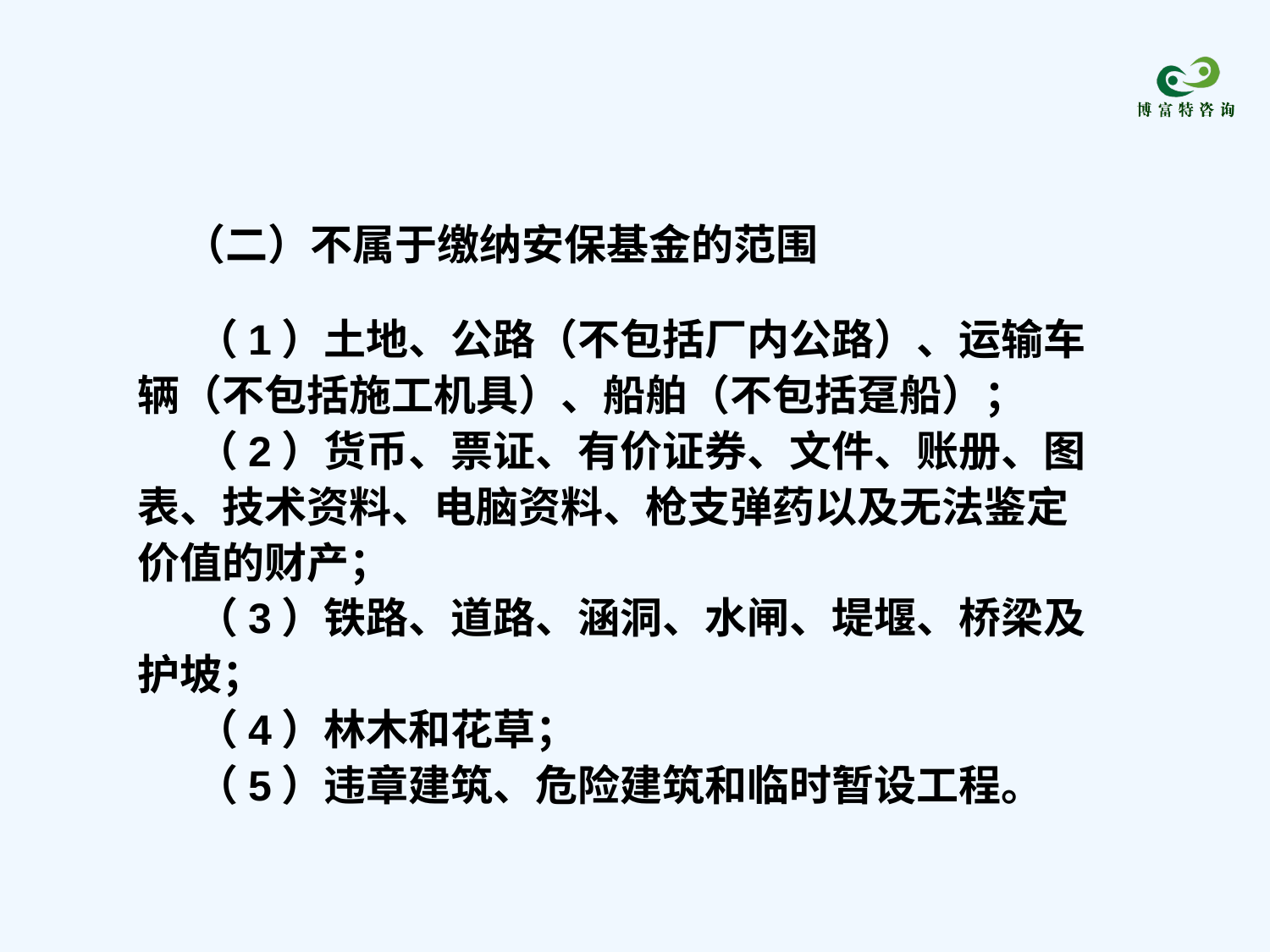

（二）不属于缴纳安保基金的范围
（1）土地、公路（不包括厂内公路）、运输车辆（不包括施工机具）、船舶（不包括趸船）；
（2）货币、票证、有价证券、文件、账册、图表、技术资料、电脑资料、枪支弹药以及无法鉴定价值的财产；
（3）铁路、道路、涵洞、水闸、堤堰、桥梁及护坡；
（4）林木和花草；
（5）违章建筑、危险建筑和临时暂设工程。
42